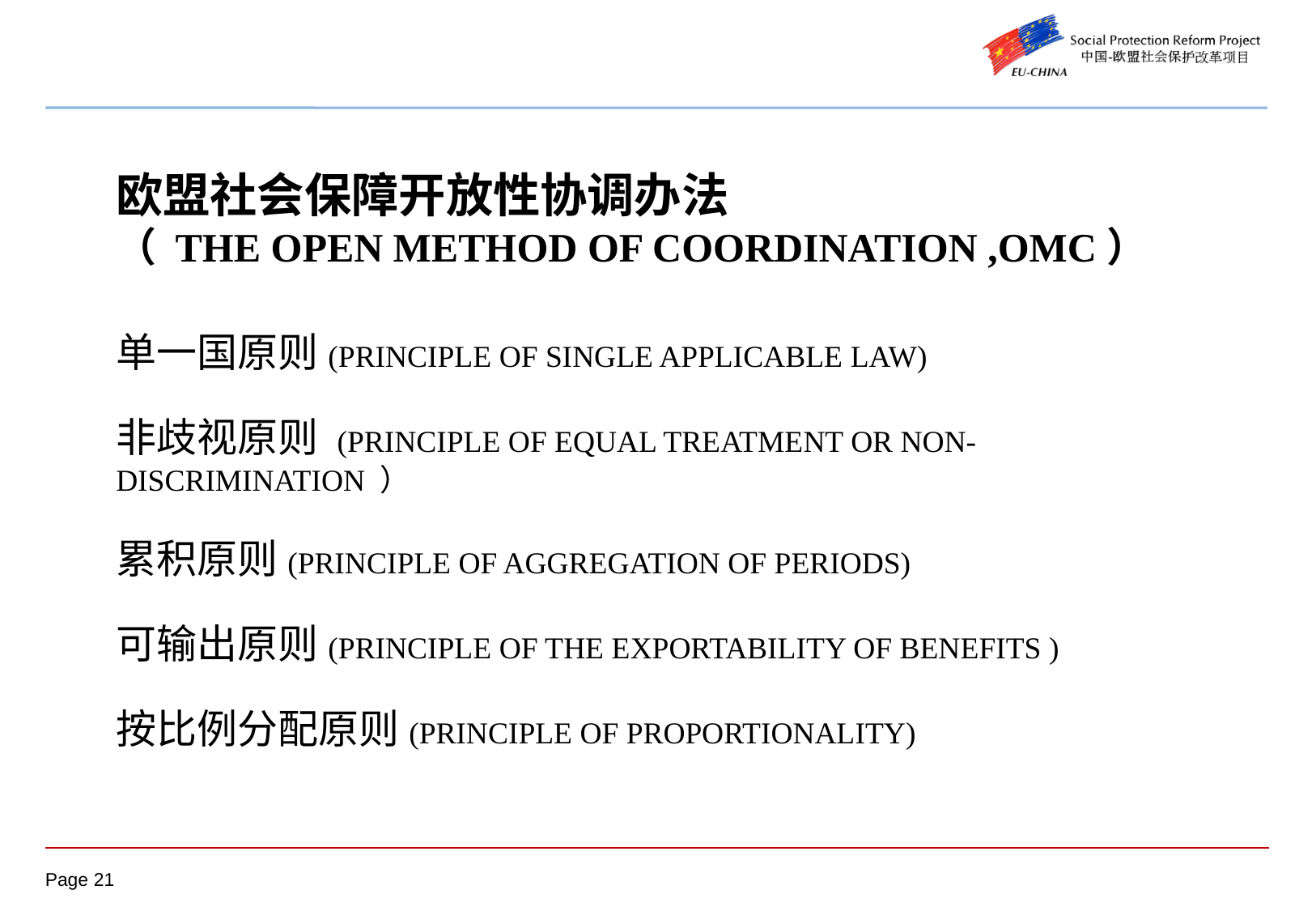

# 欧盟社会保障开放性协调办法 （ The Open Method of Coordination ,OMC） 单一国原则(principle of single applicable law) 非歧视原则 (principle of equal treatment or non-discrimination ） 累积原则(principle of aggregation of periods)  可输出原则(principle of the exportability of benefits ) 按比例分配原则(principle of proportionality)